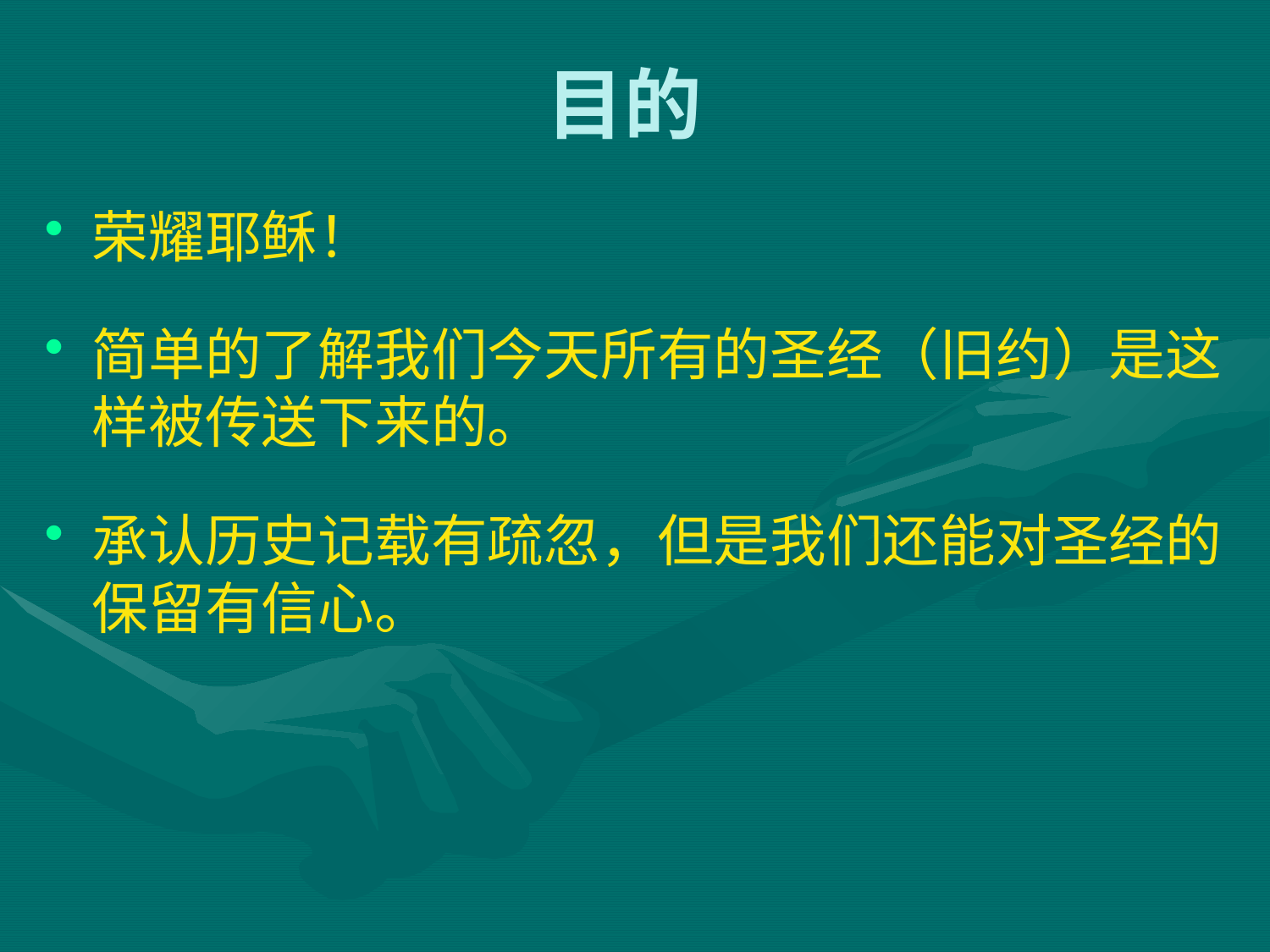

# 目的
荣耀耶稣！

简单的了解我们今天所有的圣经（旧约）是这样被传送下来的。

承认历史记载有疏忽，但是我们还能对圣经的保留有信心。